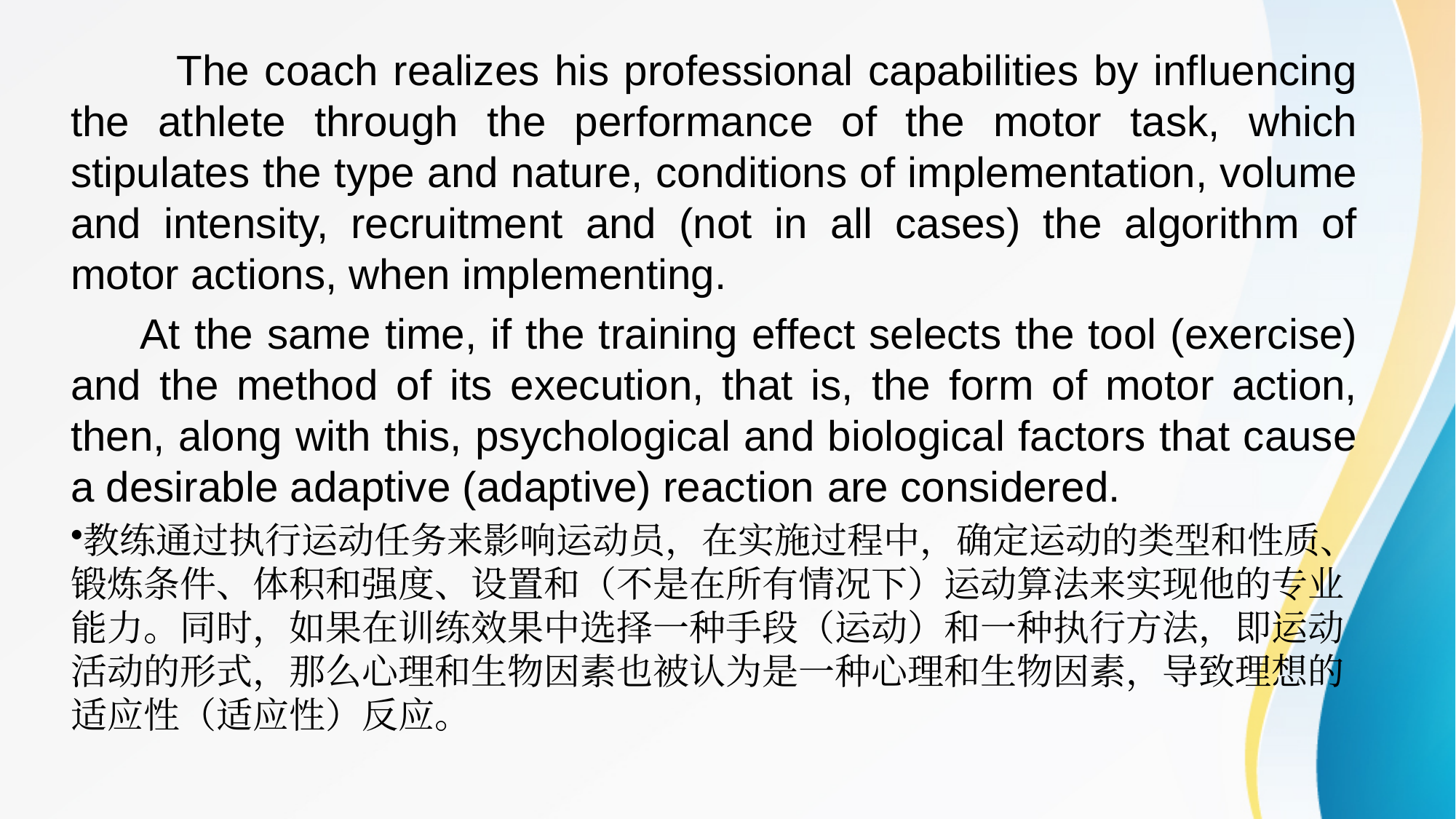

The coach realizes his professional capabilities by influencing the athlete through the performance of the motor task, which stipulates the type and nature, conditions of implementation, volume and intensity, recruitment and (not in all cases) the algorithm of motor actions, when implementing.
     At the same time, if the training effect selects the tool (exercise) and the method of its execution, that is, the form of motor action, then, along with this, psychological and biological factors that cause a desirable adaptive (adaptive) reaction are considered.
教练通过执行运动任务来影响运动员，在实施过程中，确定运动的类型和性质、锻炼条件、体积和强度、设置和（不是在所有情况下）运动算法来实现他的专业能力。同时，如果在训练效果中选择一种手段（运动）和一种执行方法，即运动活动的形式，那么心理和生物因素也被认为是一种心理和生物因素，导致理想的适应性（适应性）反应。